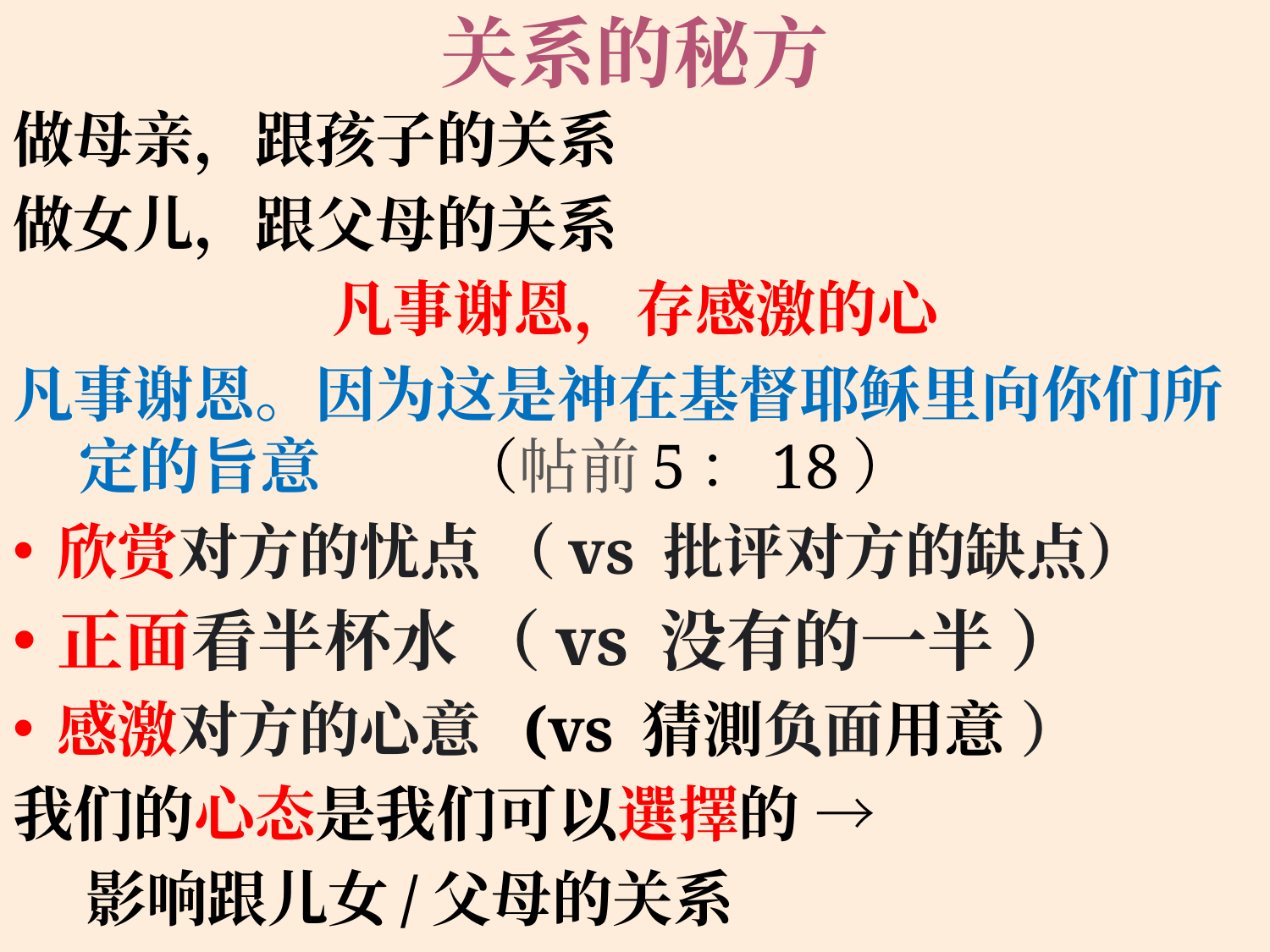

# 关系的秘方
做母亲，跟孩子的关系
做女儿，跟父母的关系
凡事谢恩，存感激的心
凡事谢恩。因为这是神在基督耶稣里向你们所定的旨意         （帖前5：18）
欣赏对方的忧点 （vs 批评对方的缺点）
正面看半杯水 （vs 没有的一半 ）
感激对方的心意  (vs 猜測负面用意 ）
我们的心态是我们可以選擇的 →
    影响跟儿女/父母的关系